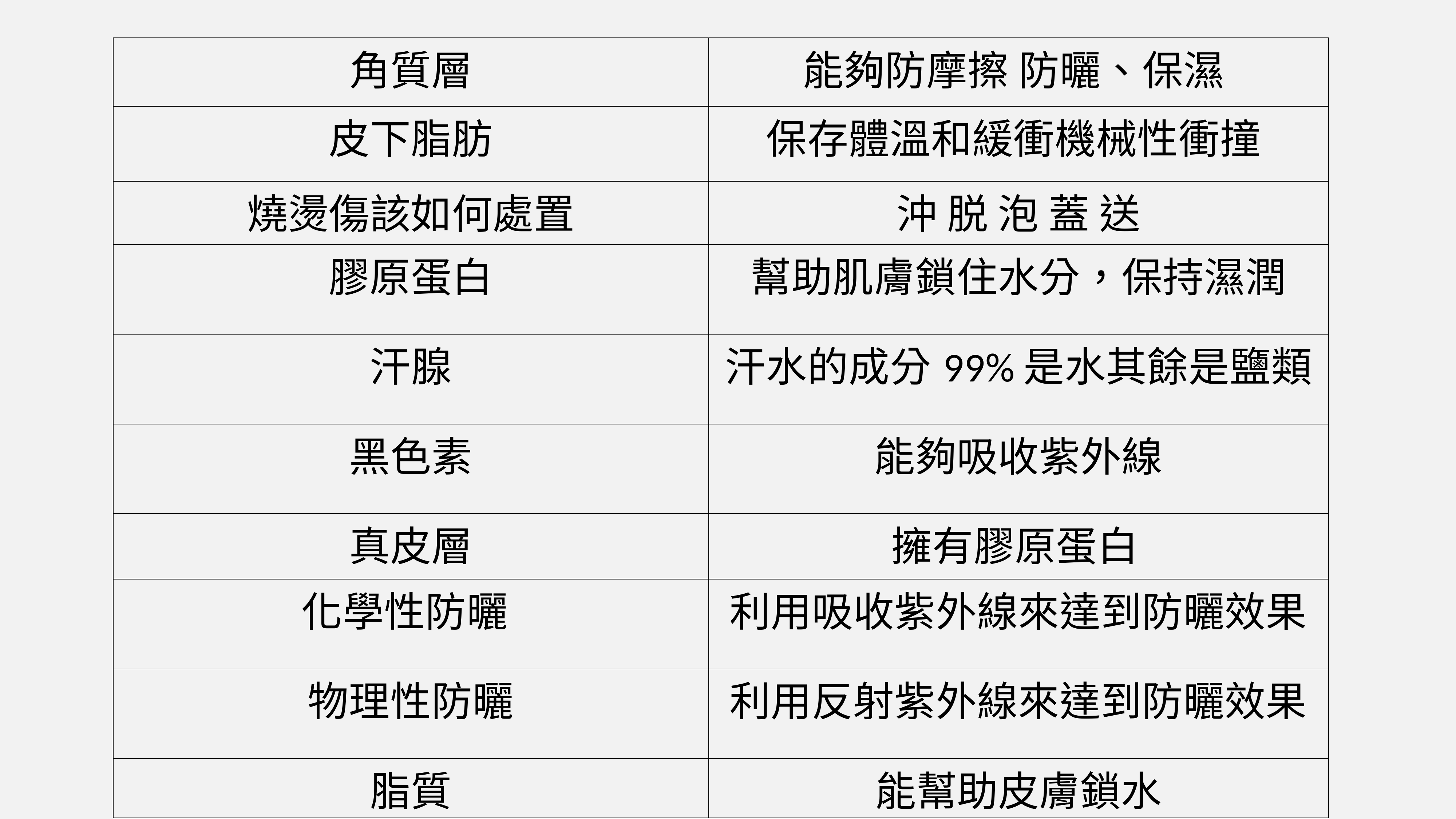

| 角質層 | 能夠防摩擦 防曬、保濕 |
| --- | --- |
| 皮下脂肪 | 保存體溫和緩衝機械性衝撞 |
| 燒燙傷該如何處置 | 沖 脱 泡 蓋 送 |
| 膠原蛋白 | 幫助肌膚鎖住水分，保持濕潤 |
| 汗腺 | 汗水的成分99%是水其餘是鹽類 |
| 黑色素 | 能夠吸收紫外線 |
| 真皮層 | 擁有膠原蛋白 |
| 化學性防曬 | 利用吸收紫外線來達到防曬效果 |
| 物理性防曬 | 利用反射紫外線來達到防曬效果 |
| 脂質 | 能幫助皮膚鎖水 |